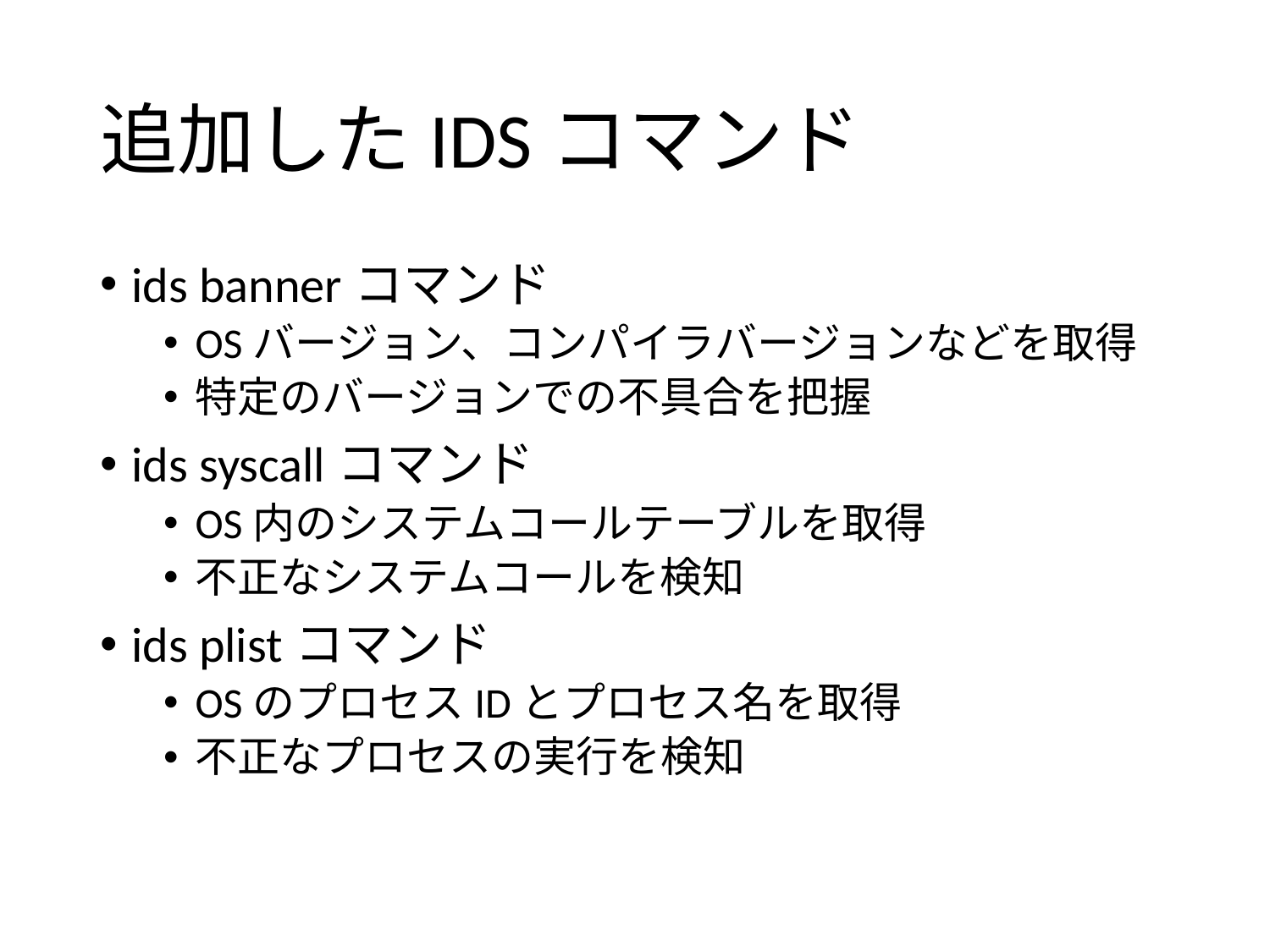

# 追加したIDSコマンド
ids bannerコマンド
OSバージョン、コンパイラバージョンなどを取得
特定のバージョンでの不具合を把握
ids syscallコマンド
OS内のシステムコールテーブルを取得
不正なシステムコールを検知
ids plistコマンド
OSのプロセスIDとプロセス名を取得
不正なプロセスの実行を検知